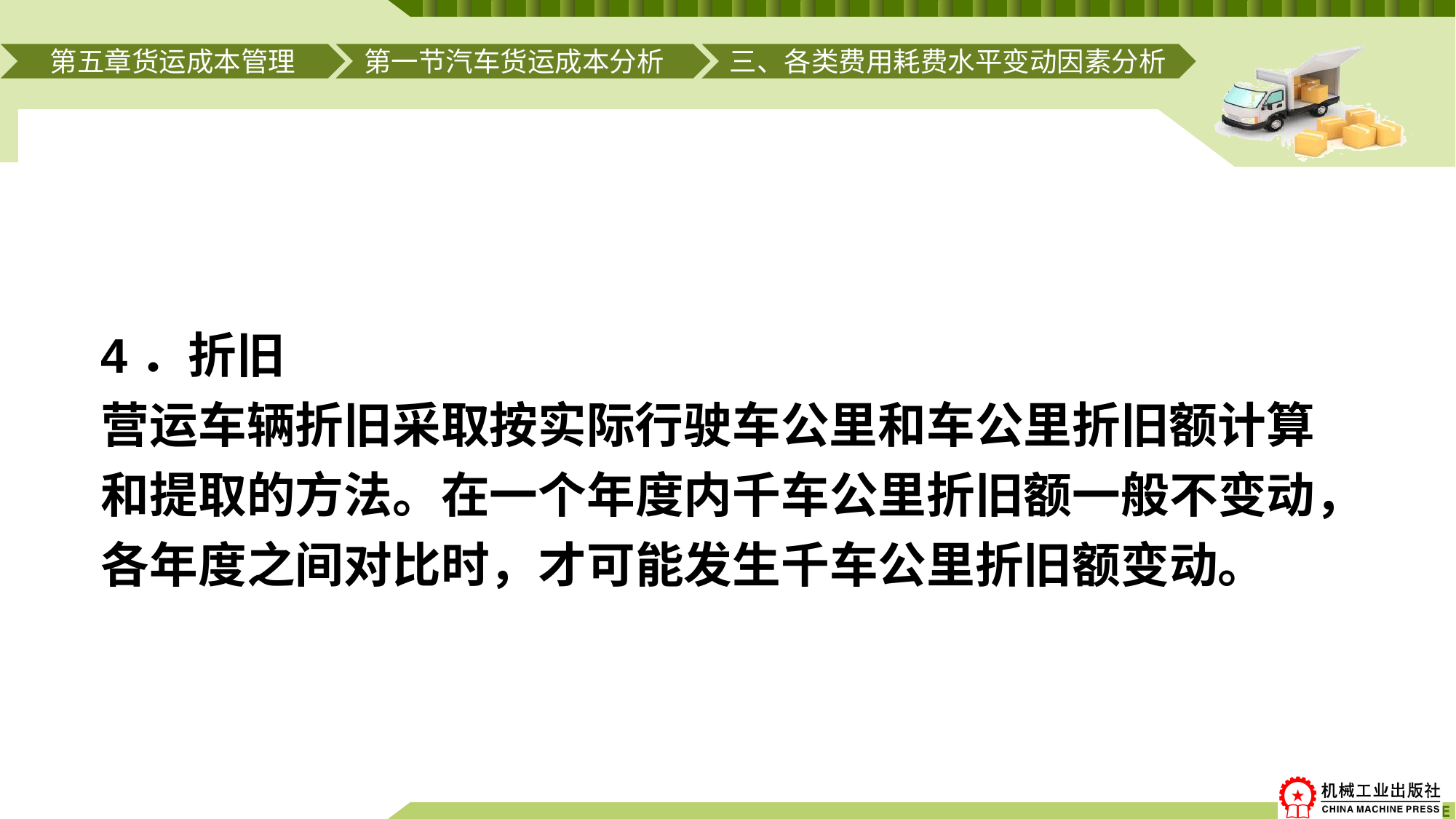

第五章货运成本管理
第一节汽车货运成本分析
三、各类费用耗费水平变动因素分析
# 4．折旧 营运车辆折旧采取按实际行驶车公里和车公里折旧额计算和提取的方法。在一个年度内千车公里折旧额一般不变动，各年度之间对比时，才可能发生千车公里折旧额变动。